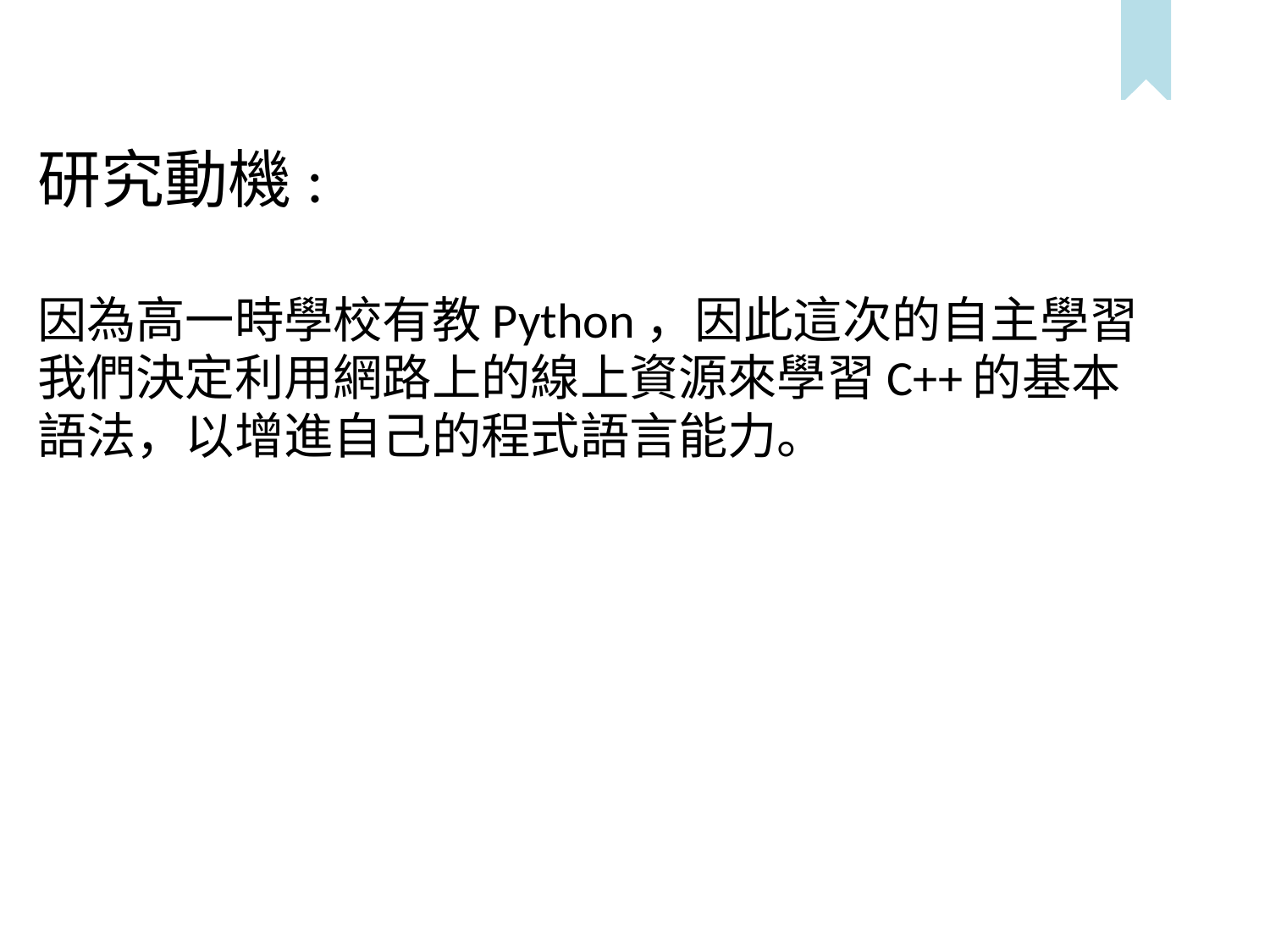

研究動機:
因為高一時學校有教Python，因此這次的自主學習我們決定利用網路上的線上資源來學習C++的基本語法，以增進自己的程式語言能力。